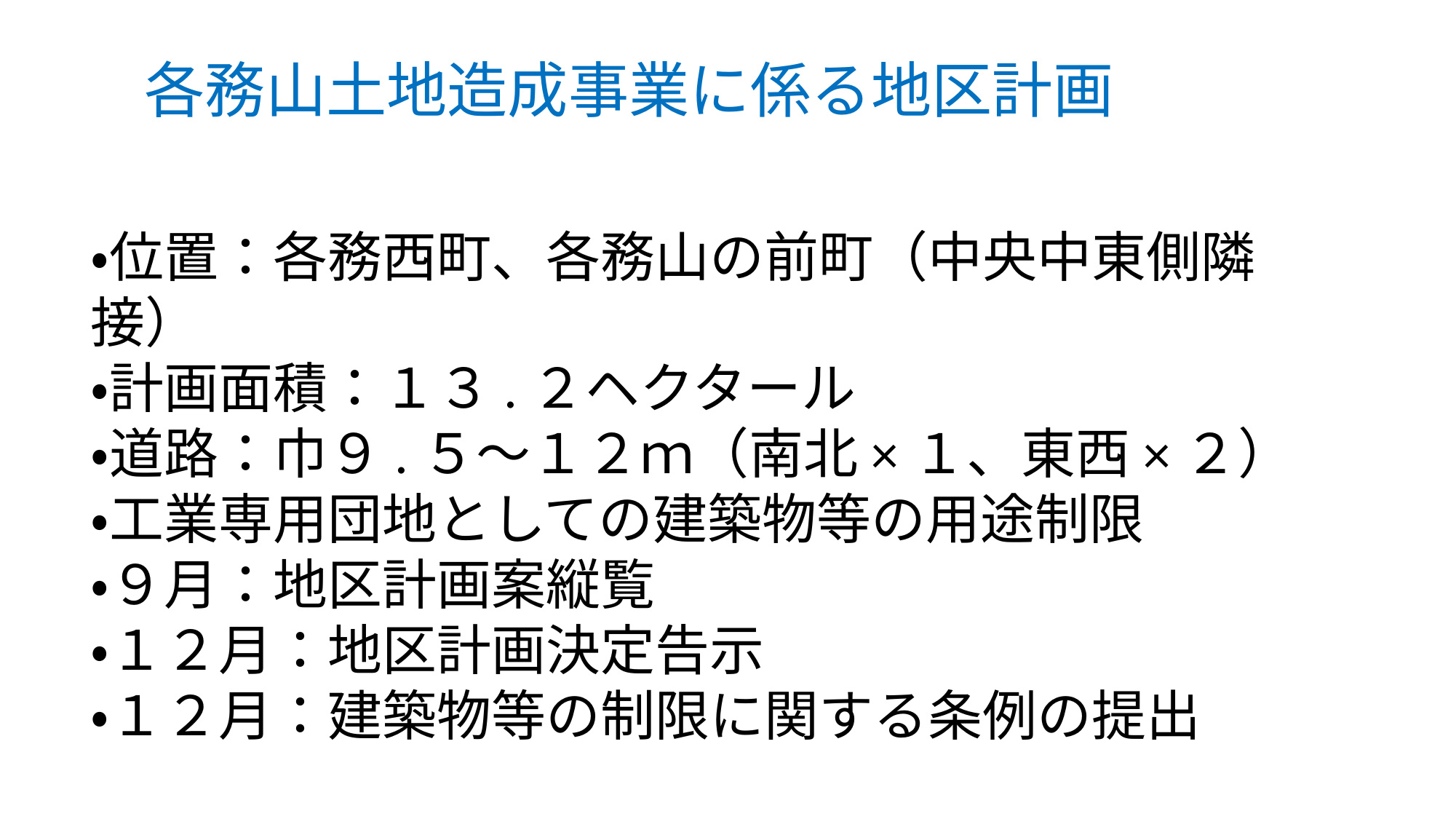

各務山土地造成事業に係る地区計画
・位置：各務西町、各務山の前町（中央中東側隣接）
・計画面積：１３.２ヘクタール
・道路：巾９.５～１２ｍ（南北×１、東西×２）
・工業専用団地としての建築物等の用途制限
・９月：地区計画案縦覧
・１２月：地区計画決定告示
・１２月：建築物等の制限に関する条例の提出